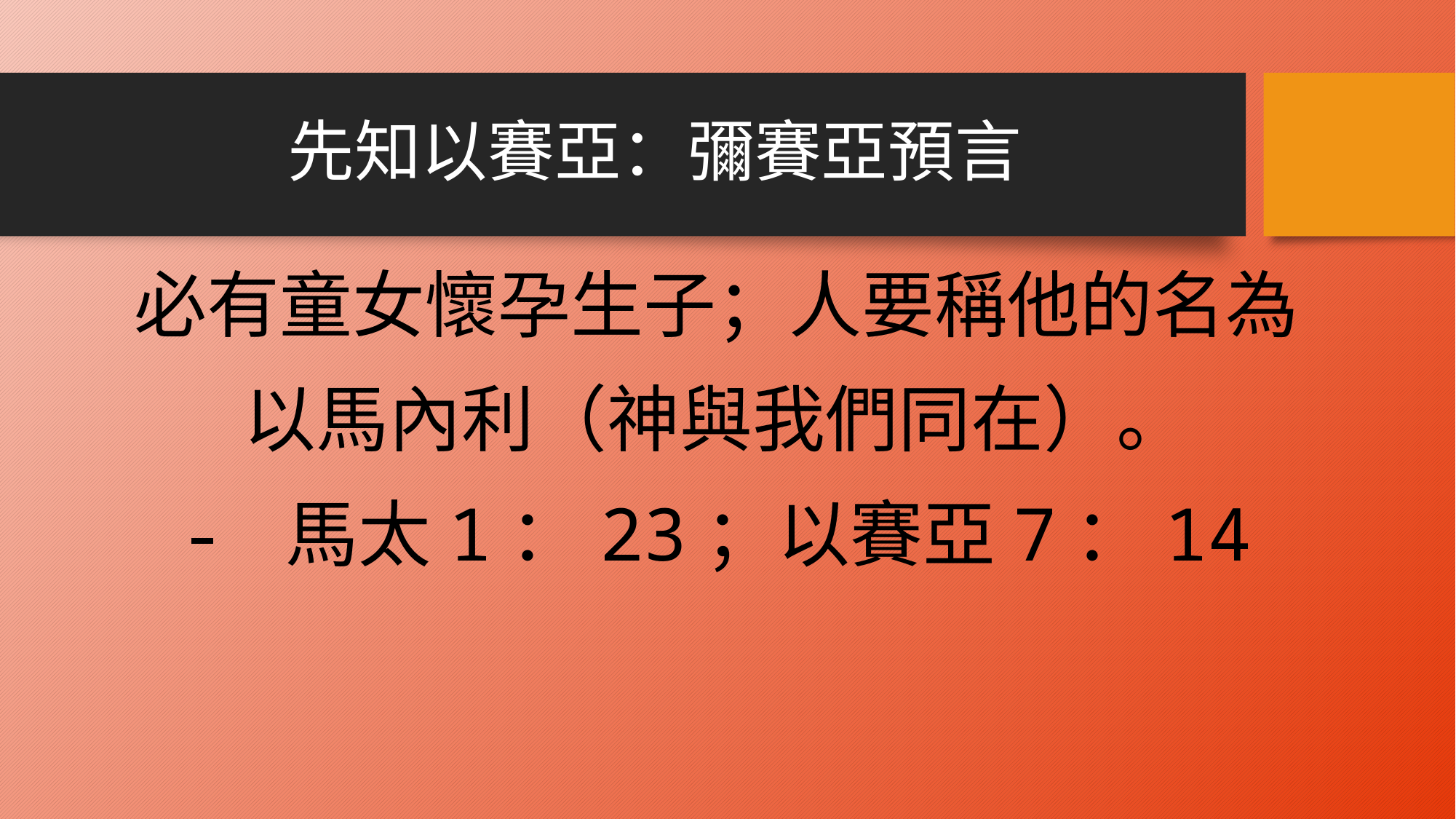

# 先知以賽亞：彌賽亞預言
必有童女懷孕生子；人要稱他的名為
以馬內利（神與我們同在）。
- 馬太1：23；以賽亞7：14